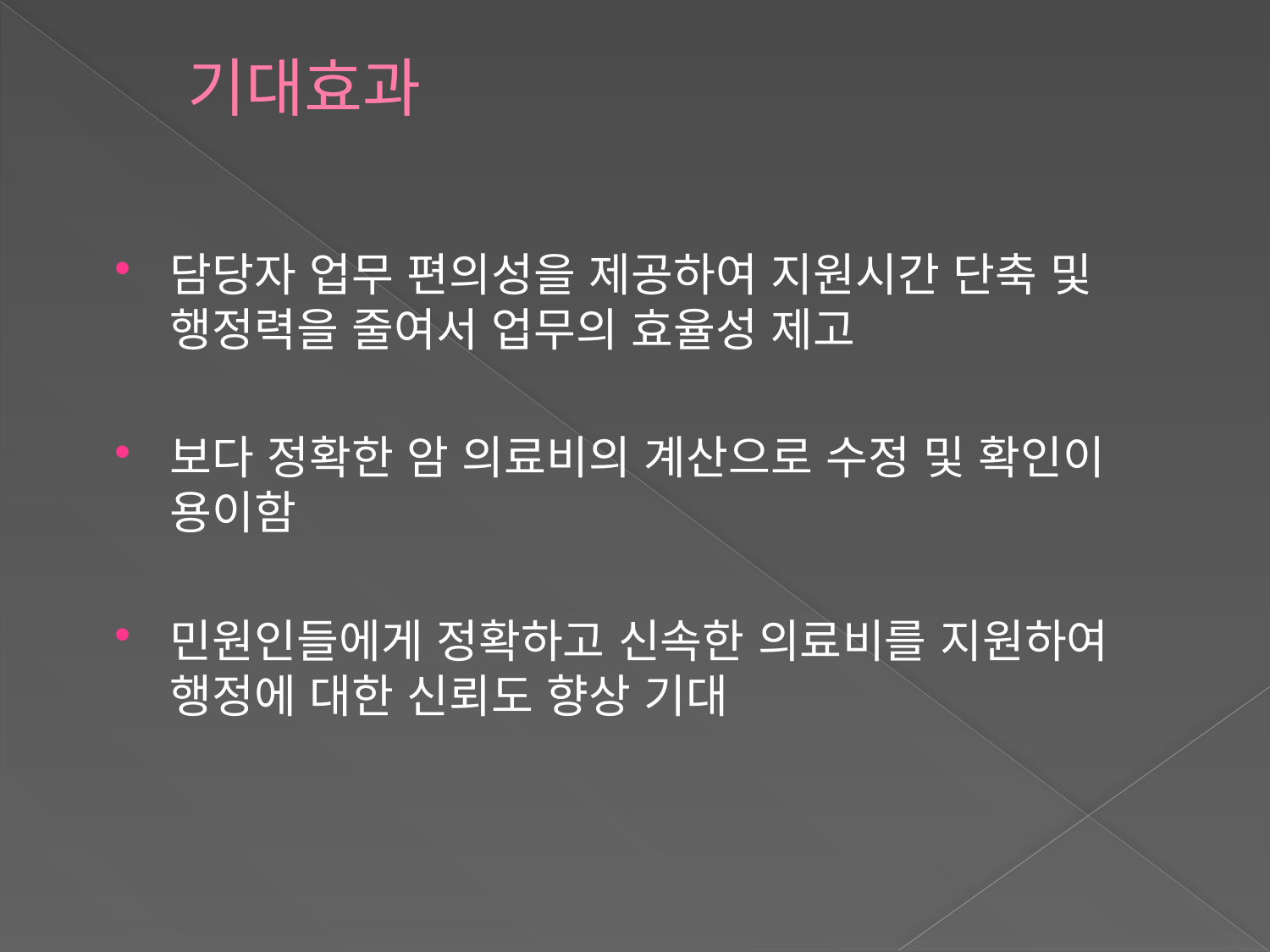

# 기대효과
담당자 업무 편의성을 제공하여 지원시간 단축 및 행정력을 줄여서 업무의 효율성 제고

보다 정확한 암 의료비의 계산으로 수정 및 확인이 용이함

민원인들에게 정확하고 신속한 의료비를 지원하여 행정에 대한 신뢰도 향상 기대